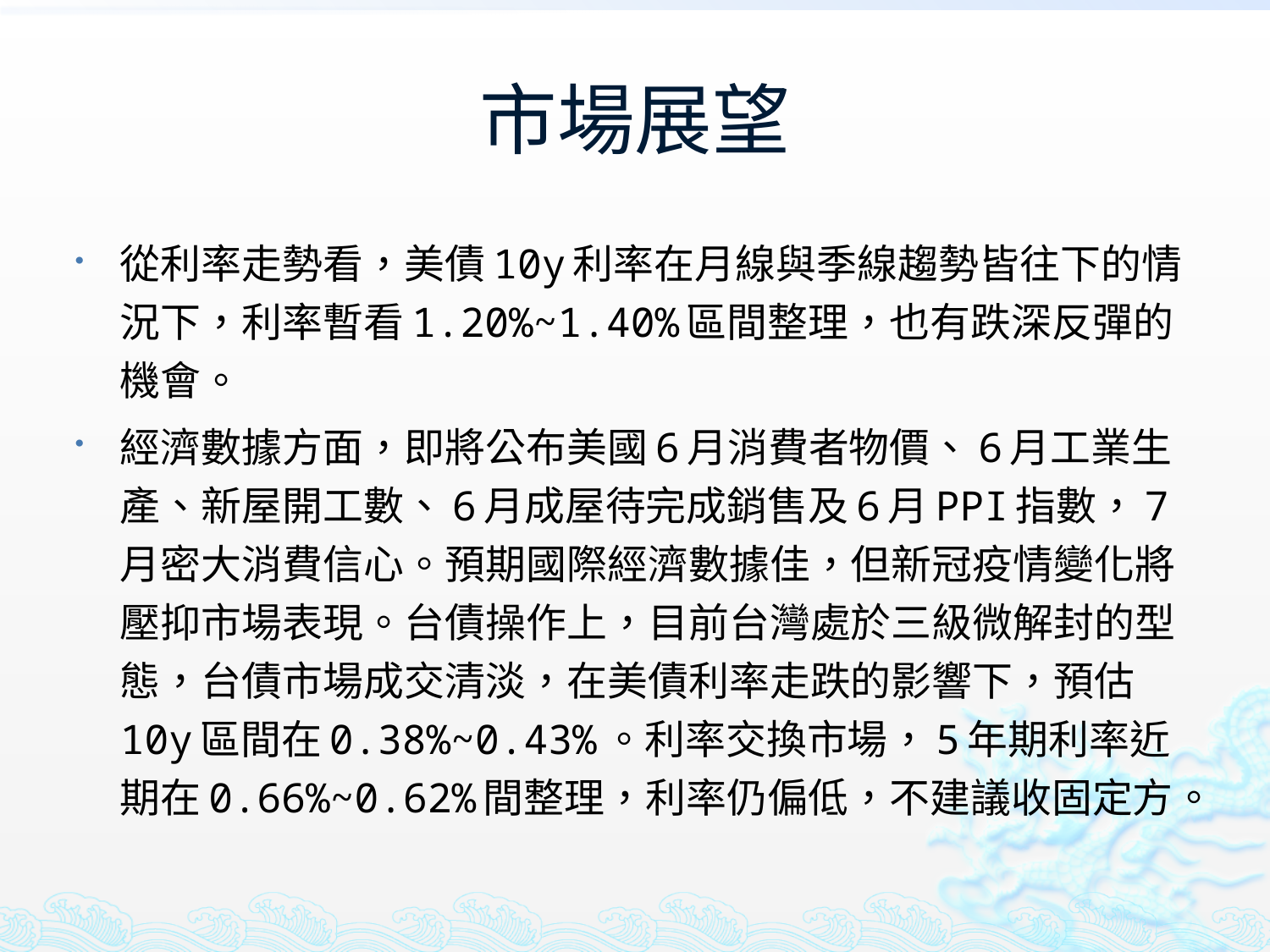

# 市場展望
從利率走勢看，美債10y利率在月線與季線趨勢皆往下的情況下，利率暫看1.20%~1.40%區間整理，也有跌深反彈的機會。
經濟數據方面，即將公布美國6月消費者物價、6月工業生產、新屋開工數、6月成屋待完成銷售及6月PPI指數，7月密大消費信心。預期國際經濟數據佳，但新冠疫情變化將壓抑市場表現。台債操作上，目前台灣處於三級微解封的型態，台債市場成交清淡，在美債利率走跌的影響下，預估10y區間在0.38%~0.43%。利率交換市場，5年期利率近期在0.66%~0.62%間整理，利率仍偏低，不建議收固定方。